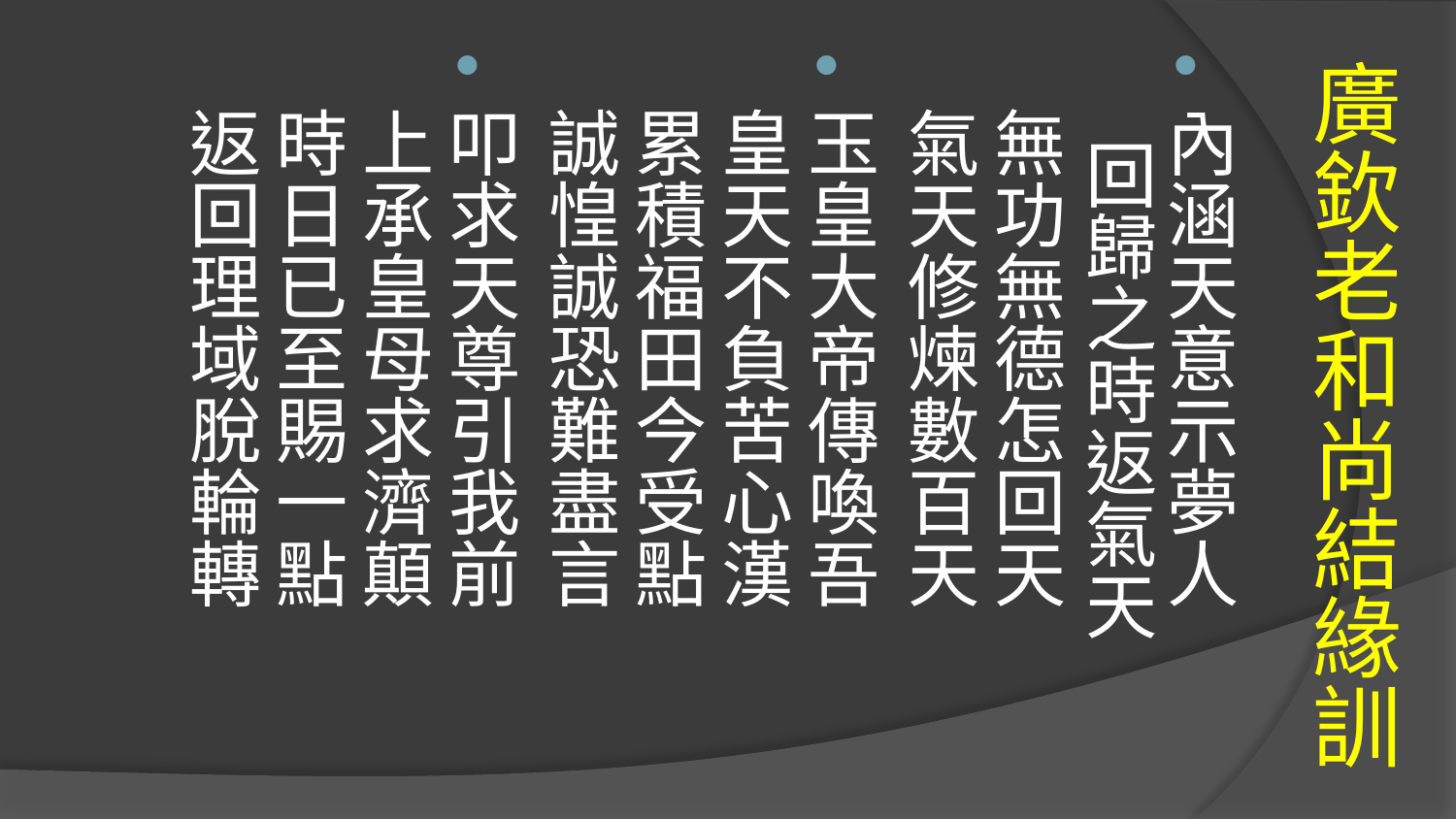

內涵天意示夢人             回歸之時返氣天
無功無德怎回天          氣天修煉數百天
玉皇大帝傳喚吾           皇天不負苦心漢
累積福田今受點         誠惶誠恐難盡言
叩求天尊引我前         上承皇母求濟顛
時日已至賜一點          返回理域脫輪轉

# 廣欽老和尚結緣訓